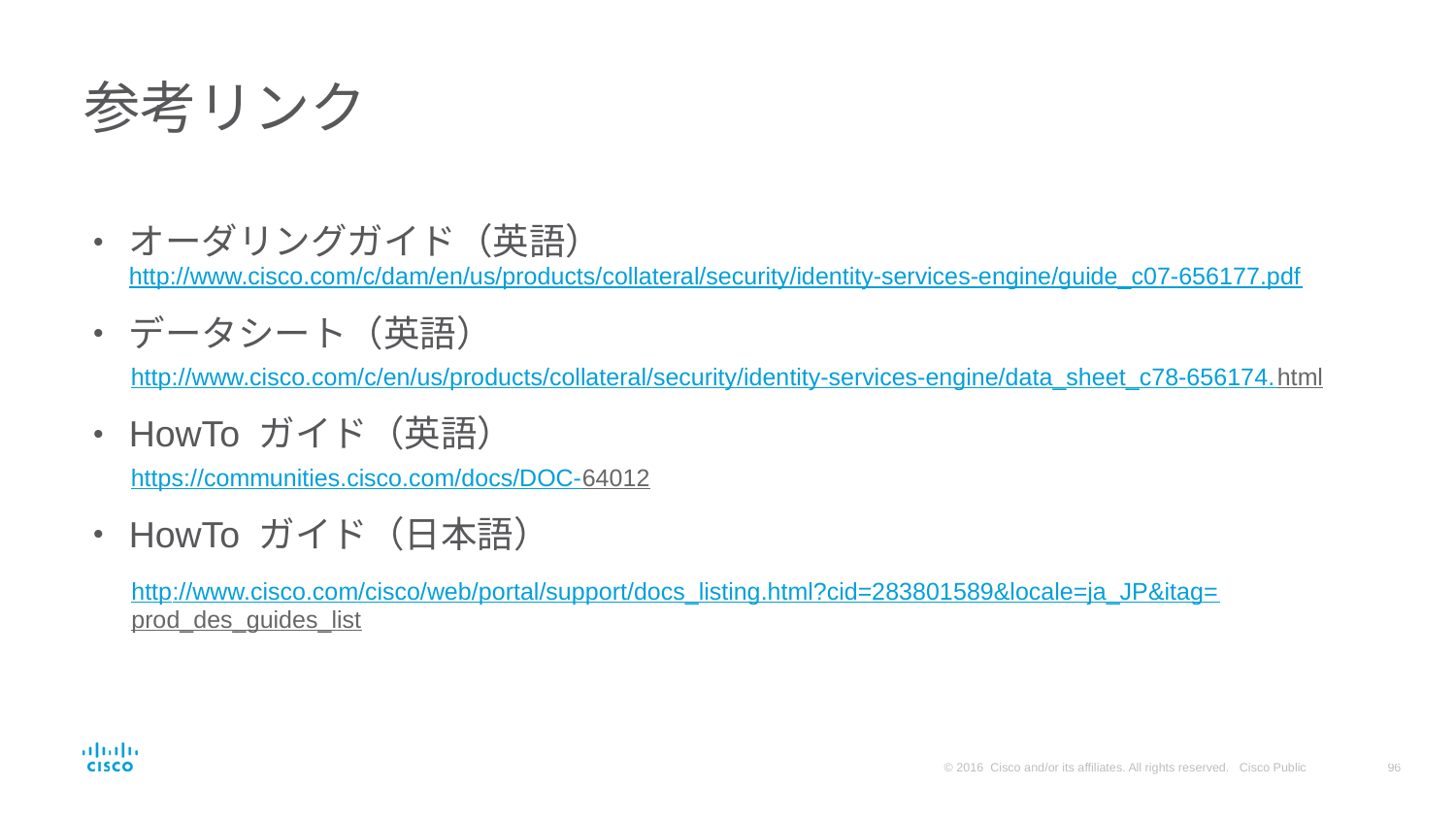

# 参考リンク
オーダリングガイド（英語）
http://www.cisco.com/c/dam/en/us/products/collateral/security/identity-services-engine/guide_c07-656177.pdf
データシート（英語）
http://www.cisco.com/c/en/us/products/collateral/security/identity-services-engine/data_sheet_c78-656174.html
HowTo ガイド（英語）
https://communities.cisco.com/docs/DOC-64012
HowTo ガイド（日本語）
http://www.cisco.com/cisco/web/portal/support/docs_listing.html?cid=283801589&locale=ja_JP&itag=prod_des_guides_list